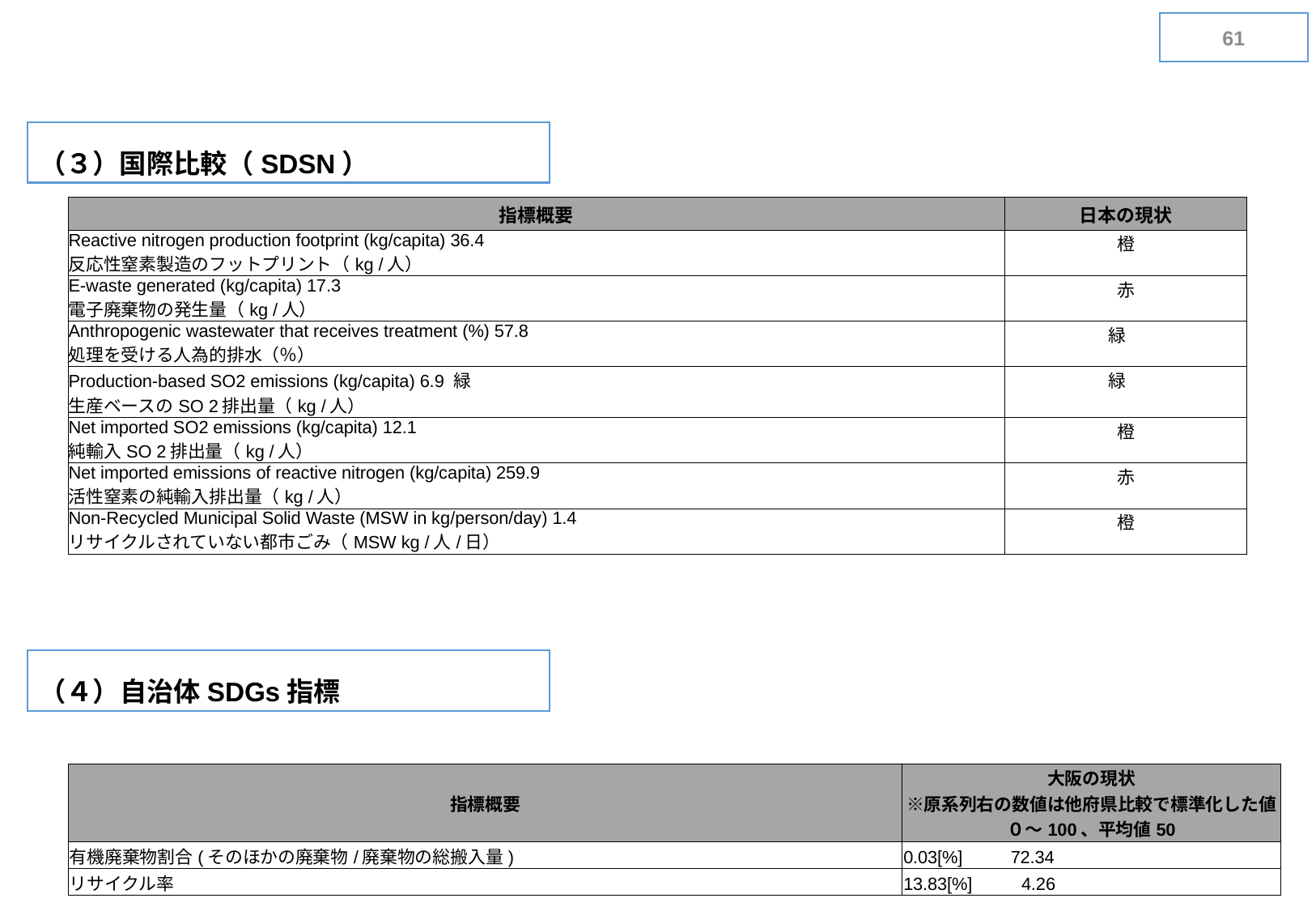

61
（３）国際比較（SDSN）
| 指標概要 | 日本の現状 |
| --- | --- |
| Reactive nitrogen production footprint (kg/capita) 36.4 反応性窒素製造のフットプリント（kg /人） | 橙 |
| E-waste generated (kg/capita) 17.3 電子廃棄物の発生量（kg /人） | 赤 |
| Anthropogenic wastewater that receives treatment (%) 57.8 処理を受ける人為的排水（％） | 緑 |
| Production-based SO2 emissions (kg/capita) 6.9 緑 生産ベースのSO 2排出量（kg /人） | 緑 |
| Net imported SO2 emissions (kg/capita) 12.1 純輸入SO 2排出量（kg /人） | 橙 |
| Net imported emissions of reactive nitrogen (kg/capita) 259.9 活性窒素の純輸入排出量（kg /人） | 赤 |
| Non-Recycled Municipal Solid Waste (MSW in kg/person/day) 1.4 リサイクルされていない都市ごみ（MSW kg /人/日） | 橙 |
（４）自治体SDGs指標
| 指標概要 | 大阪の現状 ※原系列右の数値は他府県比較で標準化した値 ０～100、平均値50 |
| --- | --- |
| 有機廃棄物割合(そのほかの廃棄物/廃棄物の総搬⼊量) | 0.03[%]　　 72.34 |
| リサイクル率 | 13.83[%] 　　4.26 |